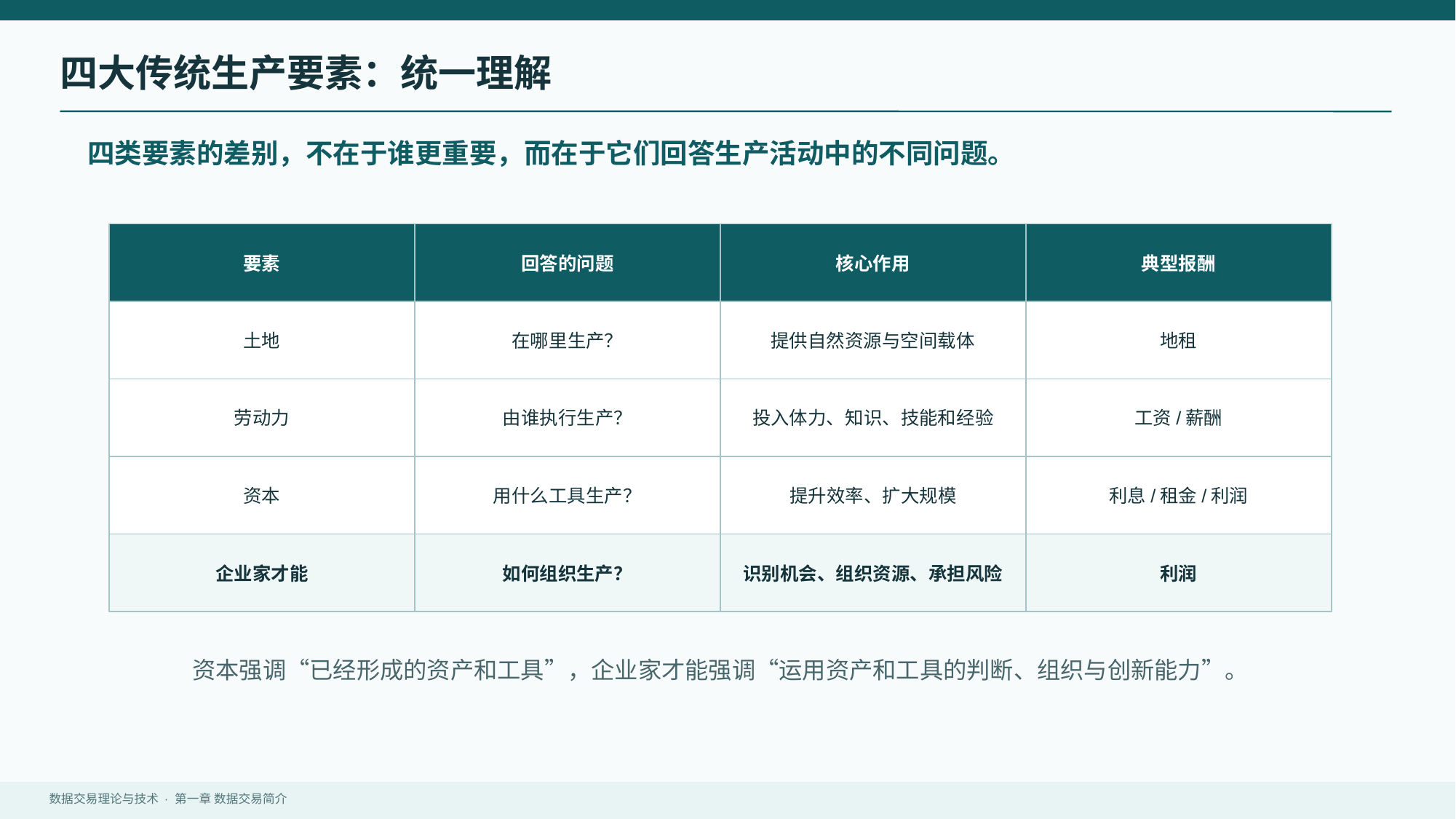

四大传统生产要素：统一理解

四类要素的差别，不在于谁更重要，而在于它们回答生产活动中的不同问题。

要素
回答的问题
核心作用
典型报酬

土地
在哪里生产？
提供自然资源与空间载体
地租

劳动力
由谁执行生产？
投入体力、知识、技能和经验
工资/薪酬

资本
用什么工具生产？
提升效率、扩大规模
利息/租金/利润

企业家才能
如何组织生产？
识别机会、组织资源、承担风险
利润
资本强调“已经形成的资产和工具”，企业家才能强调“运用资产和工具的判断、组织与创新能力”。
14